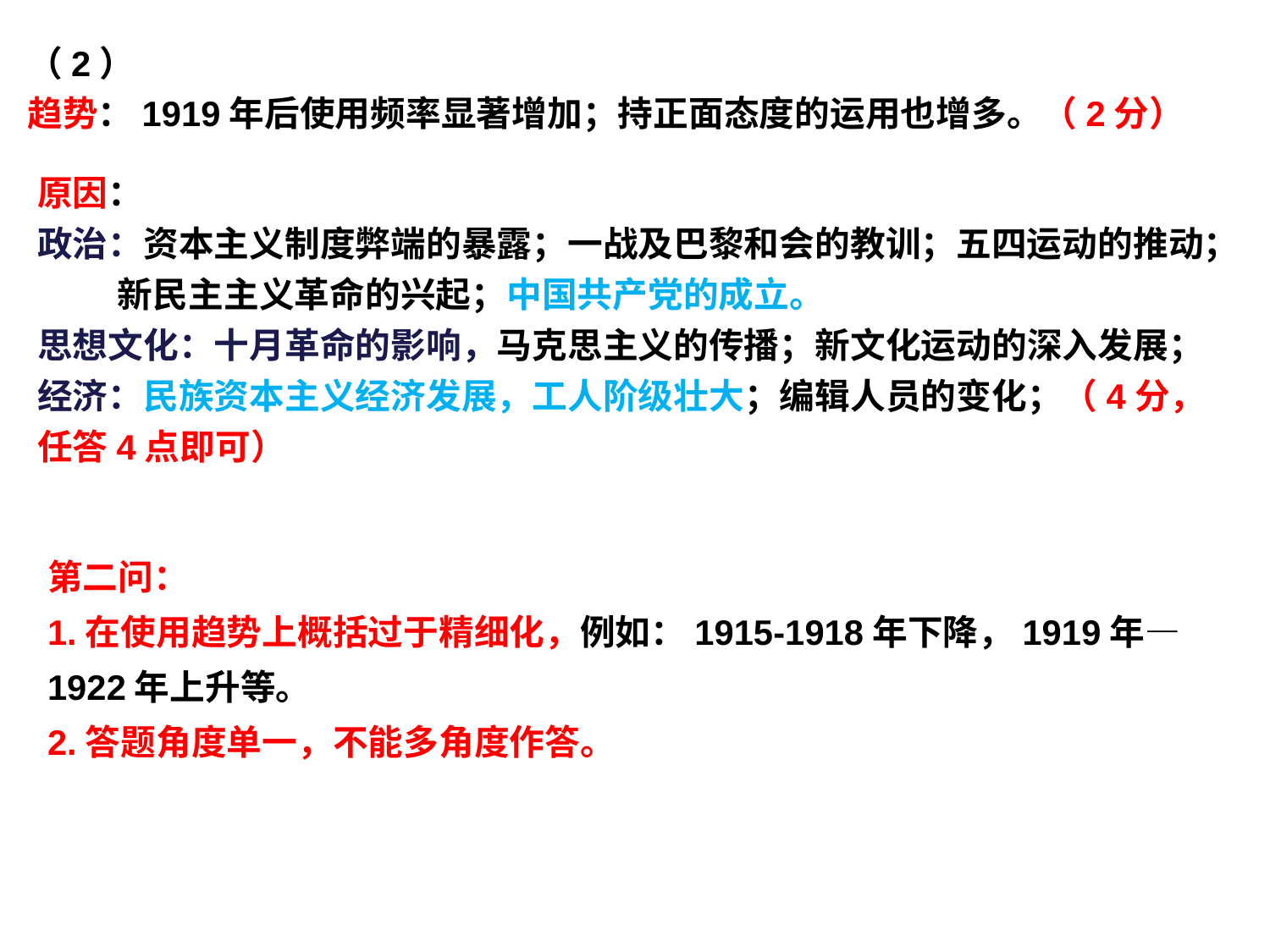

（2）
趋势：1919年后使用频率显著增加；持正面态度的运用也增多。（2分）

原因：
政治：资本主义制度弊端的暴露；一战及巴黎和会的教训；五四运动的推动；          新民主主义革命的兴起；中国共产党的成立。
思想文化：十月革命的影响，马克思主义的传播；新文化运动的深入发展；
经济：民族资本主义经济发展，工人阶级壮大；编辑人员的变化；（4分，任答4点即可）
第二问：
1.在使用趋势上概括过于精细化，例如：1915-1918年下降，1919年—1922年上升等。
2.答题角度单一，不能多角度作答。